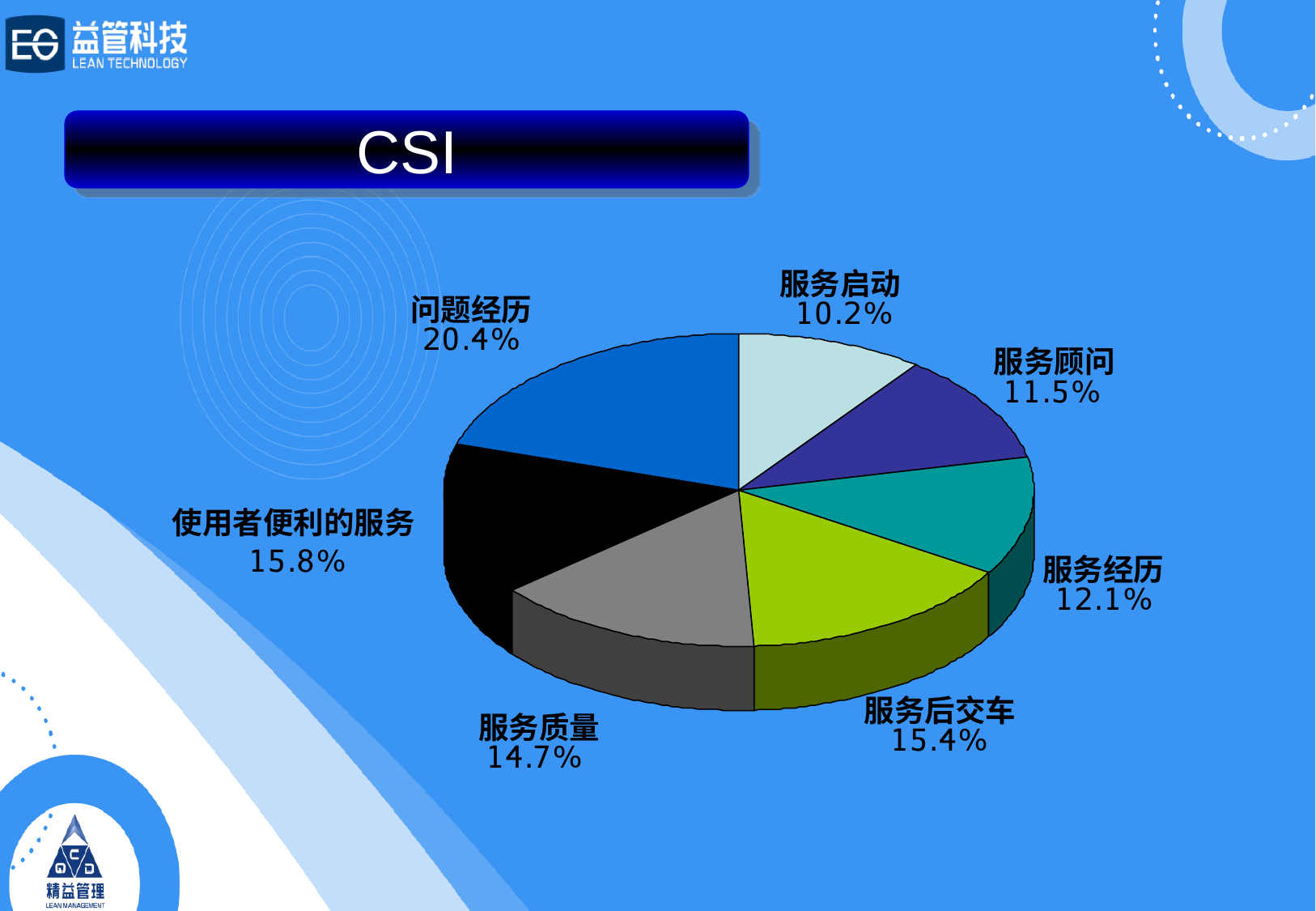

CSI

服务启动
问题经历
10.2%
20.4%

服务顾问

11.5%

使用者便利的服务
15.8%
服务经历

12.1%

服务后交车
服务质量
15.4%
14.7%